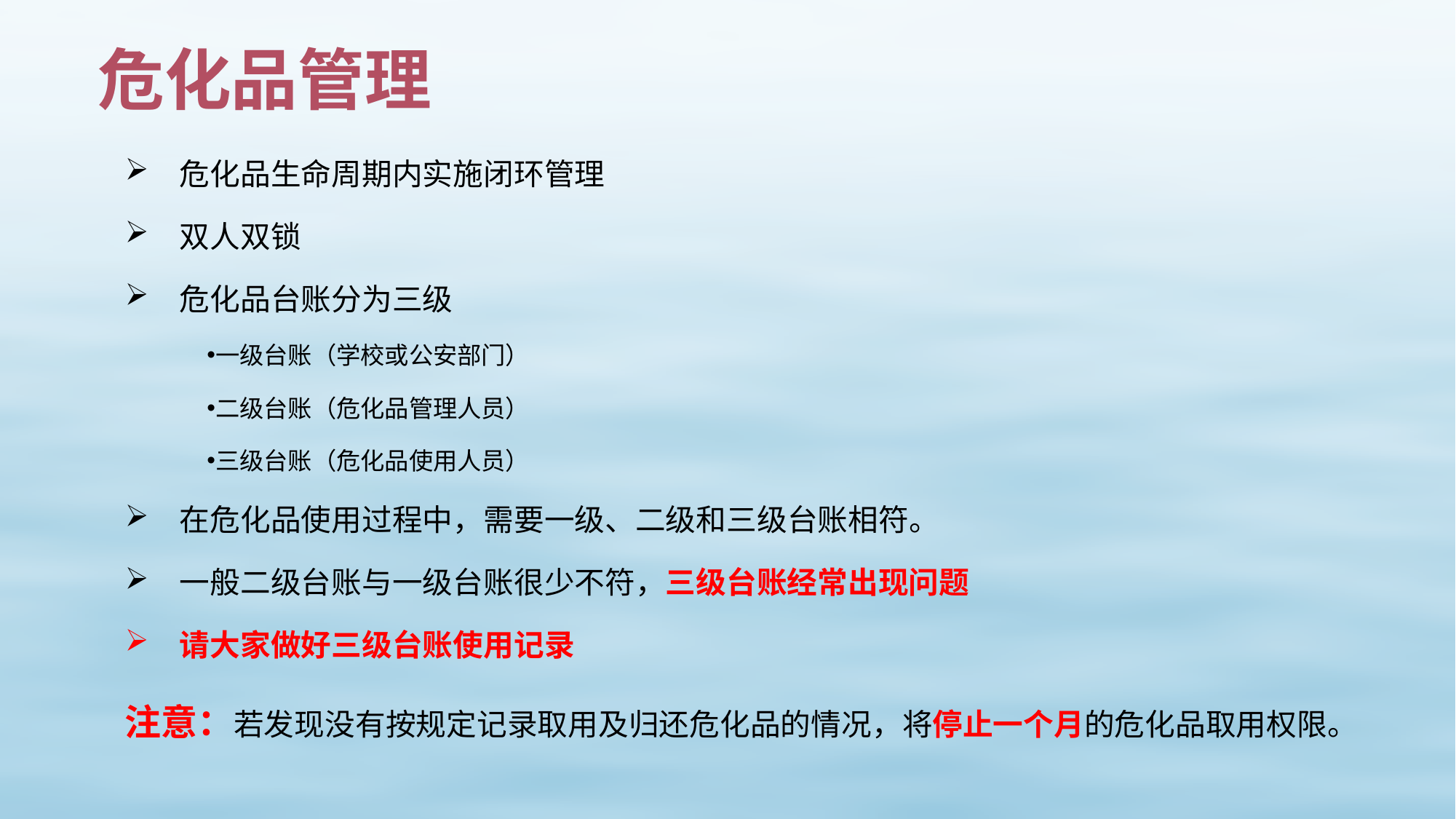

# 危化品管理
危化品生命周期内实施闭环管理
双人双锁
危化品台账分为三级
一级台账（学校或公安部门）
二级台账（危化品管理人员）
三级台账（危化品使用人员）
在危化品使用过程中，需要一级、二级和三级台账相符。
一般二级台账与一级台账很少不符，三级台账经常出现问题
请大家做好三级台账使用记录
注意：若发现没有按规定记录取用及归还危化品的情况，将停止一个月的危化品取用权限。